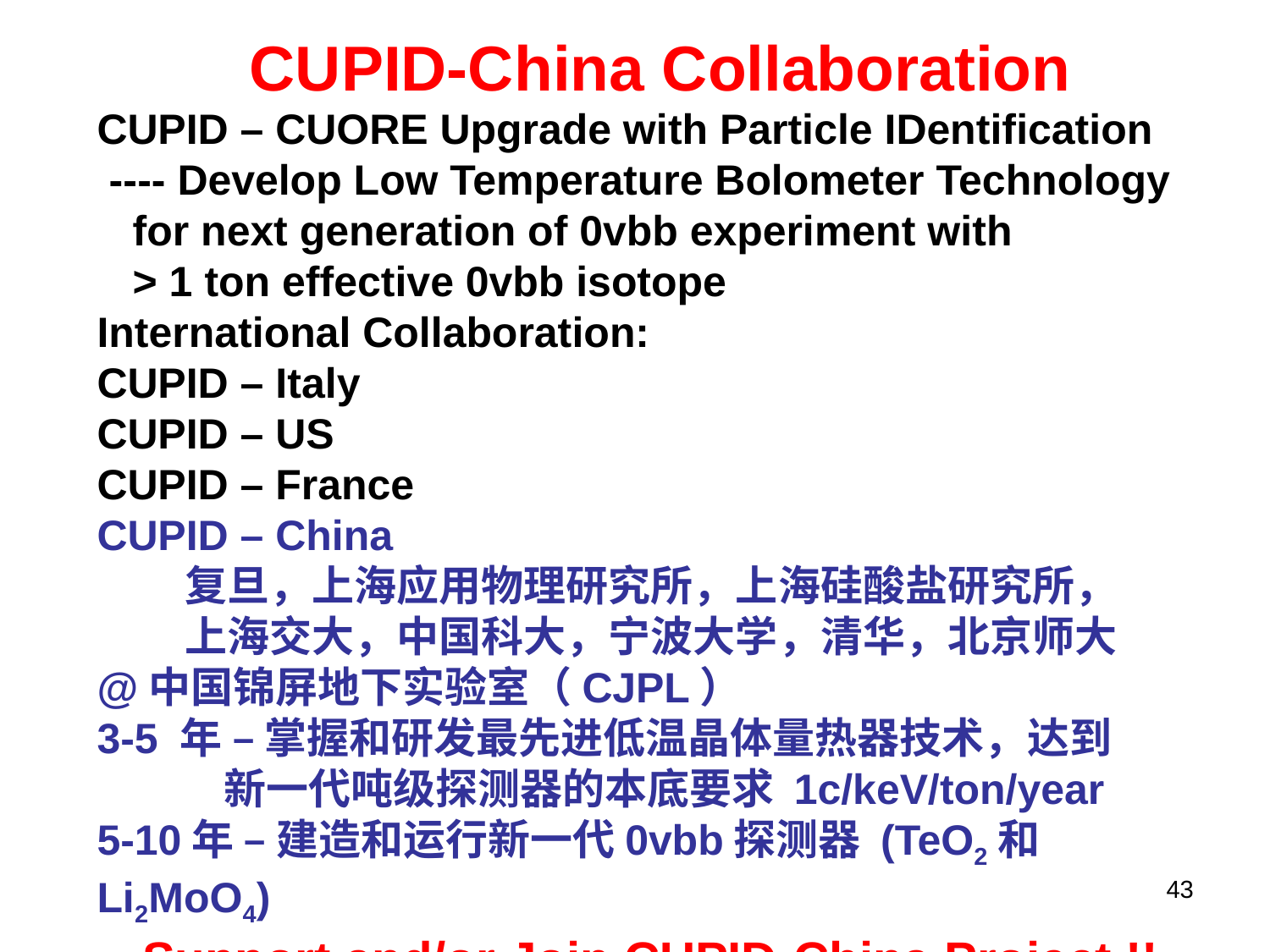

CUPID-China Collaboration
CUPID – CUORE Upgrade with Particle IDentification
 ---- Develop Low Temperature Bolometer Technology
   for next generation of 0vbb experiment with
   > 1 ton effective 0vbb isotope
International Collaboration:
CUPID – Italy
CUPID – US
CUPID – France
CUPID – China
复旦，上海应用物理研究所，上海硅酸盐研究所，
上海交大，中国科大，宁波大学，清华，北京师大
@中国锦屏地下实验室（CJPL）
3-5 年 – 掌握和研发最先进低温晶体量热器技术，达到
	新一代吨级探测器的本底要求 1c/keV/ton/year
5-10年 – 建造和运行新一代0vbb探测器 (TeO2和Li2MoO4)
Support and/or Join CUPID-China Project !!
43